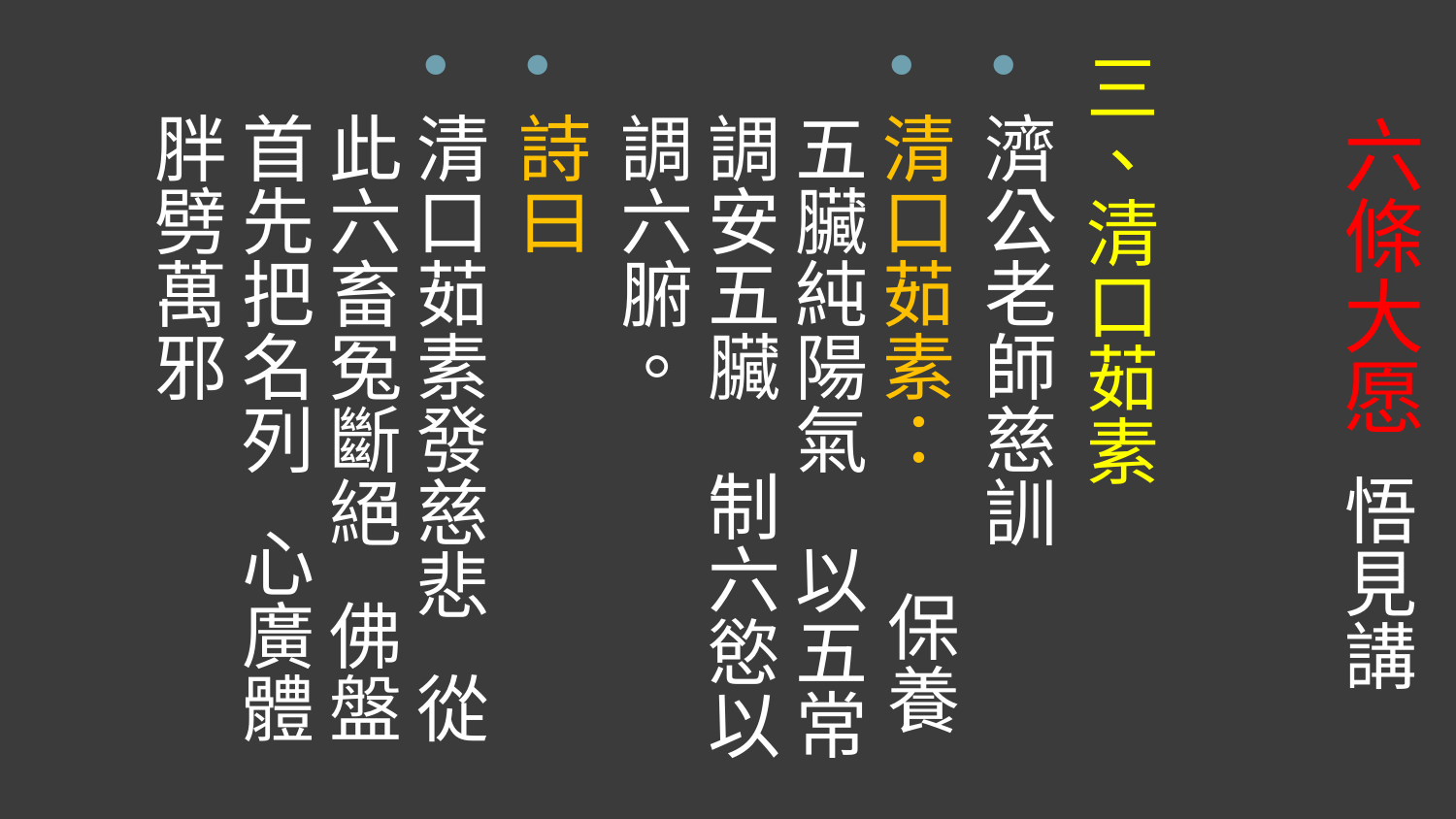

# 六條大愿  悟見講
三、清口茹素
濟公老師慈訓
清口茹素：       保養五臟純陽氣    以五常調安五臟    制六慾以調六腑。
詩曰
清口茹素發慈悲   從此六畜冤斷絕   佛盤首先把名列   心廣體胖劈萬邪